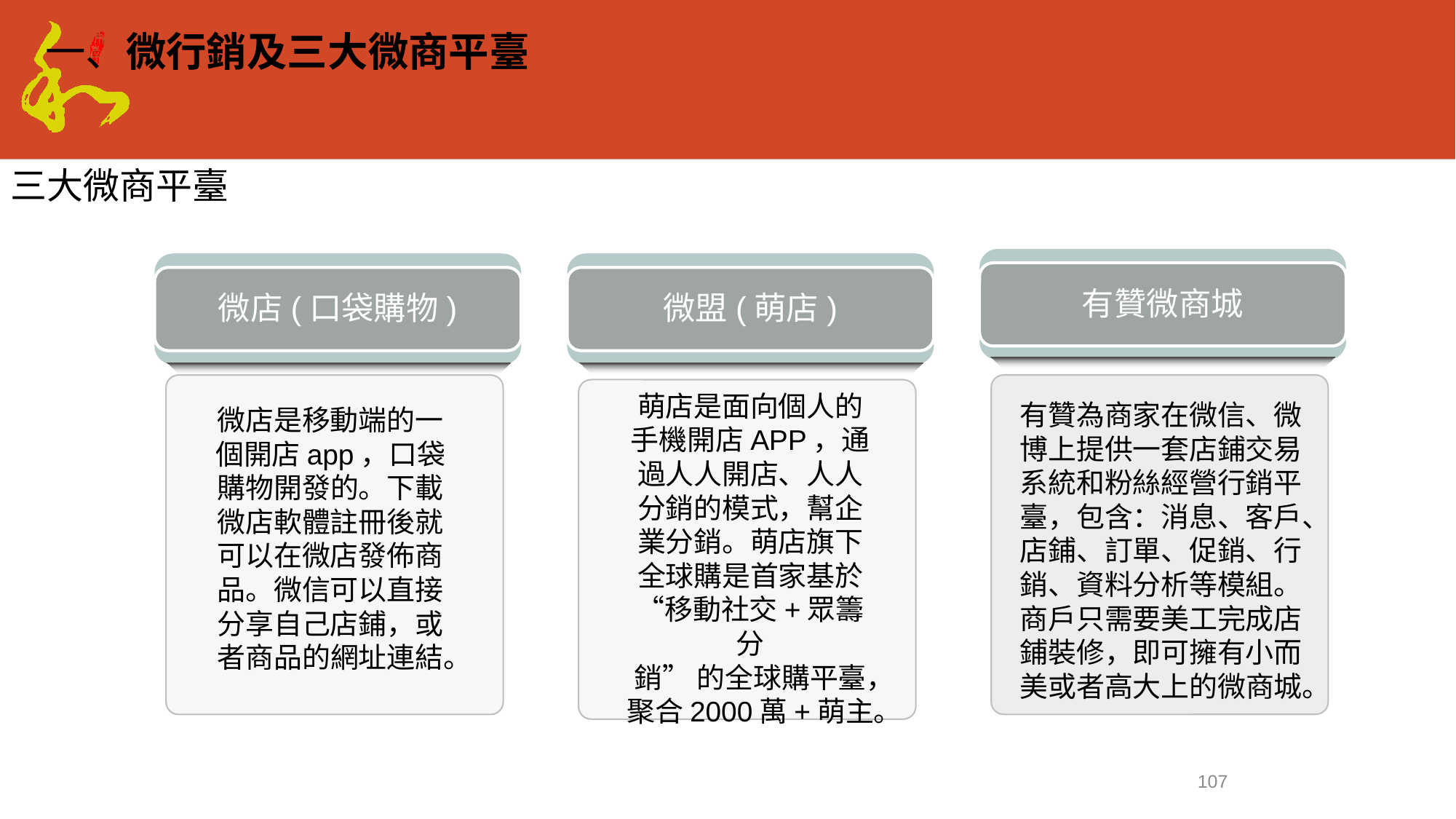

一、微行銷及三大微商平臺
三大微商平臺

有贊微商城

微店(口袋購物)

微盟(萌店)

萌店是面向個人的手機開店APP，通過人人開店、人人分銷的模式，幫企業分銷。萌店旗下全球購是首家基於“移動社交+眾籌分
銷” 的全球購平臺，聚合2000萬+萌主。
有贊為商家在微信、微博上提供一套店鋪交易系統和粉絲經營行銷平臺，包含：消息、客戶、店鋪、訂單、促銷、行銷、資料分析等模組。商戶只需要美工完成店鋪裝修，即可擁有小而美或者高大上的微商城。
微店是移動端的一個開店app，口袋購物開發的。下載微店軟體註冊後就可以在微店發佈商品。微信可以直接分享自己店鋪，或者商品的網址連結。
107